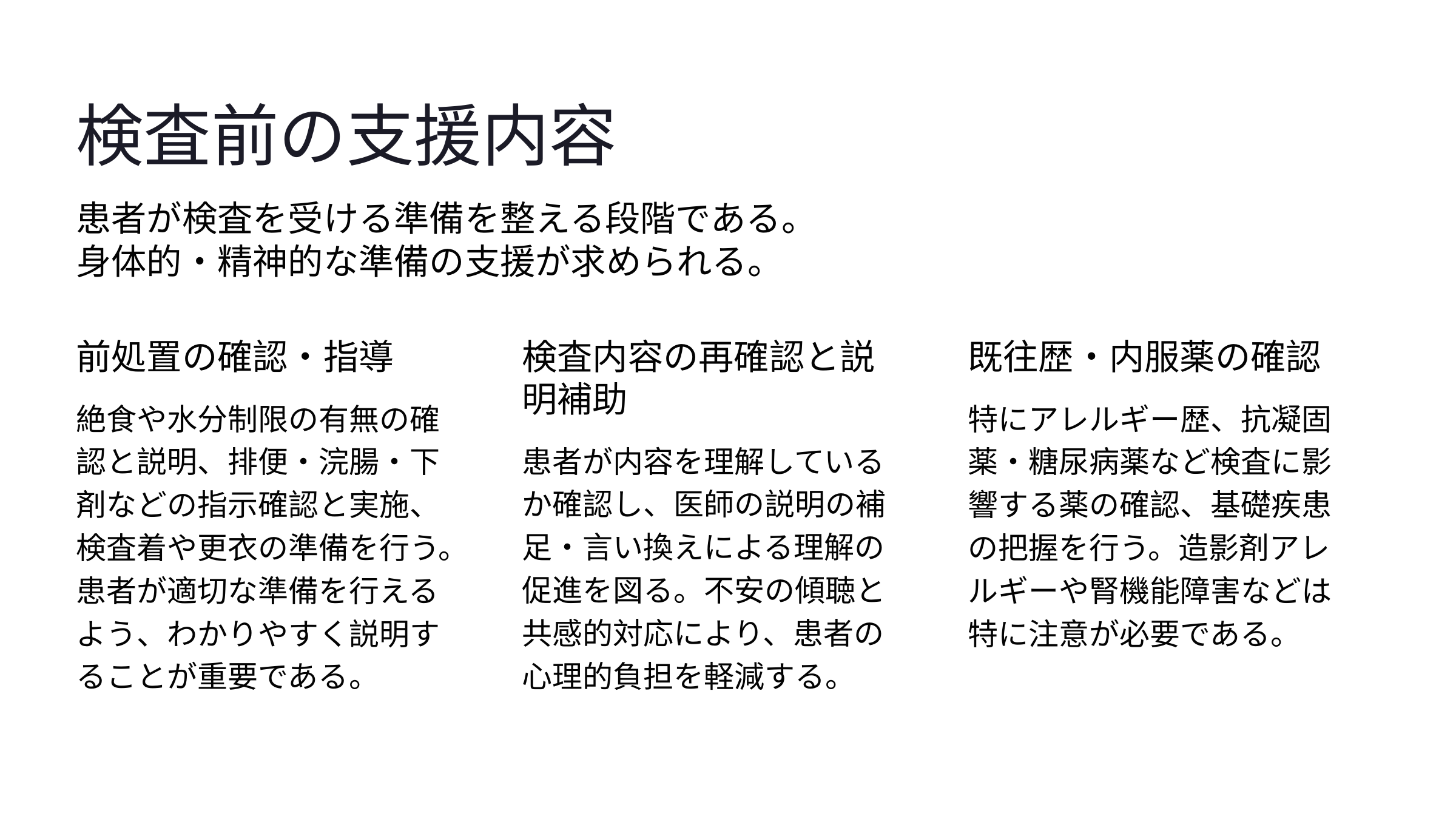

検査前の支援内容
患者が検査を受ける準備を整える段階である。
身体的・精神的な準備の支援が求められる。
前処置の確認・指導
検査内容の再確認と説明補助
既往歴・内服薬の確認
絶食や水分制限の有無の確認と説明、排便・浣腸・下剤などの指示確認と実施、検査着や更衣の準備を行う。患者が適切な準備を行えるよう、わかりやすく説明することが重要である。
特にアレルギー歴、抗凝固薬・糖尿病薬など検査に影響する薬の確認、基礎疾患の把握を行う。造影剤アレルギーや腎機能障害などは特に注意が必要である。
患者が内容を理解しているか確認し、医師の説明の補足・言い換えによる理解の促進を図る。不安の傾聴と共感的対応により、患者の心理的負担を軽減する。